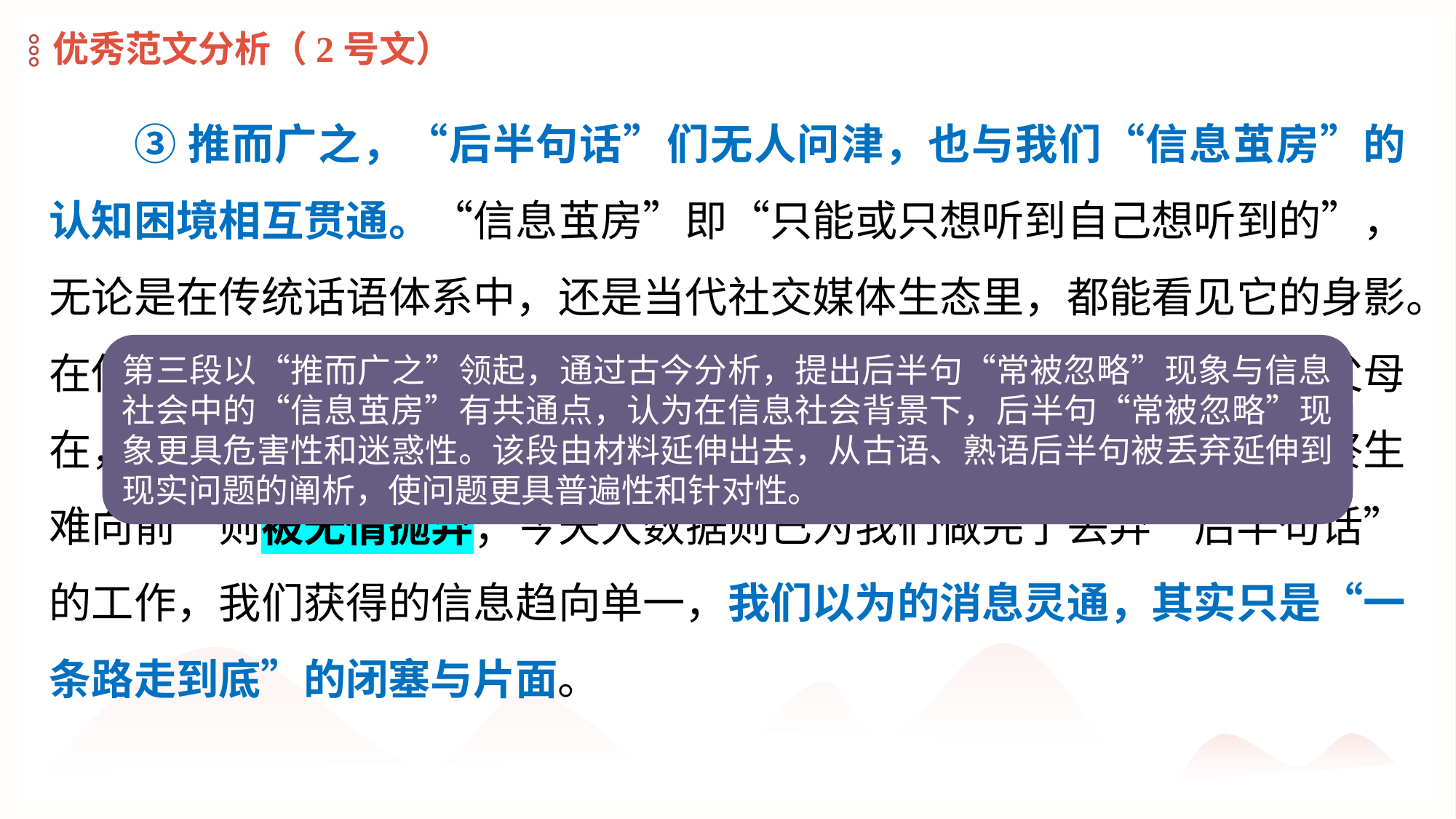

优秀范文分析（2号文）
③推而广之，“后半句话”们无人问津，也与我们“信息茧房”的认知困境相互贯通。“信息茧房”即“只能或只想听到自己想听到的”，无论是在传统话语体系中，还是当代社交媒体生态里，都能看见它的身影。在传统的乡土社会中，环境的封闭性营造起天然的信息茧房，也给“父母在，不远游”和“不听老人言”提供广阔市场，而“游必有方”和“终生难向前”则被无情抛弃；今天大数据则已为我们做完了丢弃“后半句话”的工作，我们获得的信息趋向单一，我们以为的消息灵通，其实只是“一条路走到底”的闭塞与片面。
第三段以“推而广之”领起，通过古今分析，提出后半句“常被忽略”现象与信息社会中的“信息茧房”有共通点，认为在信息社会背景下，后半句“常被忽略”现象更具危害性和迷惑性。该段由材料延伸出去，从古语、熟语后半句被丢弃延伸到现实问题的阐析，使问题更具普遍性和针对性。